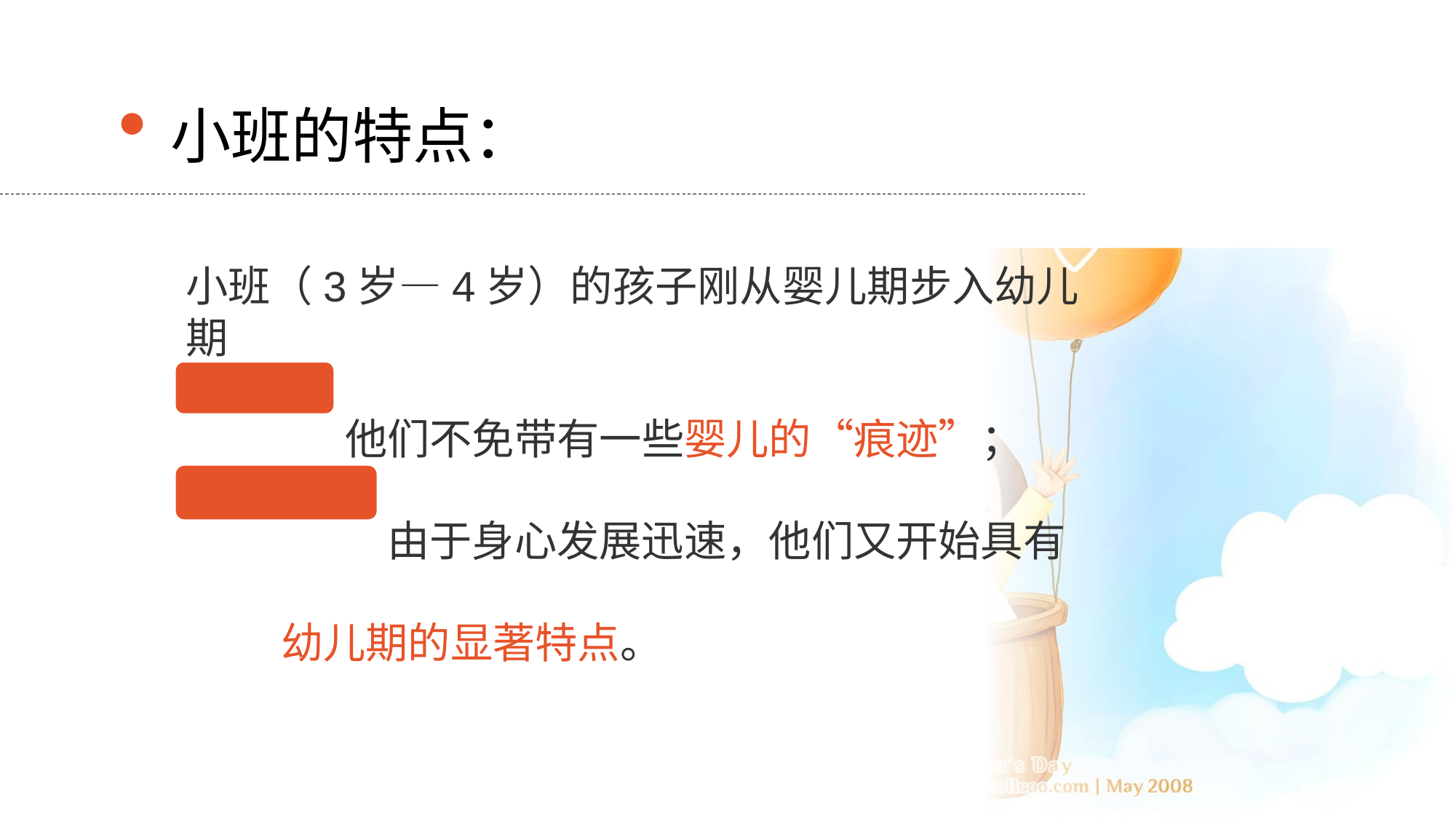

小班的特点：

小班（3岁—4岁）的孩子刚从婴儿期步入幼儿期

一方面:他们不免带有一些婴儿的“痕迹”；

另一方面:由于身心发展迅速，他们又开始具有

         幼儿期的显著特点。